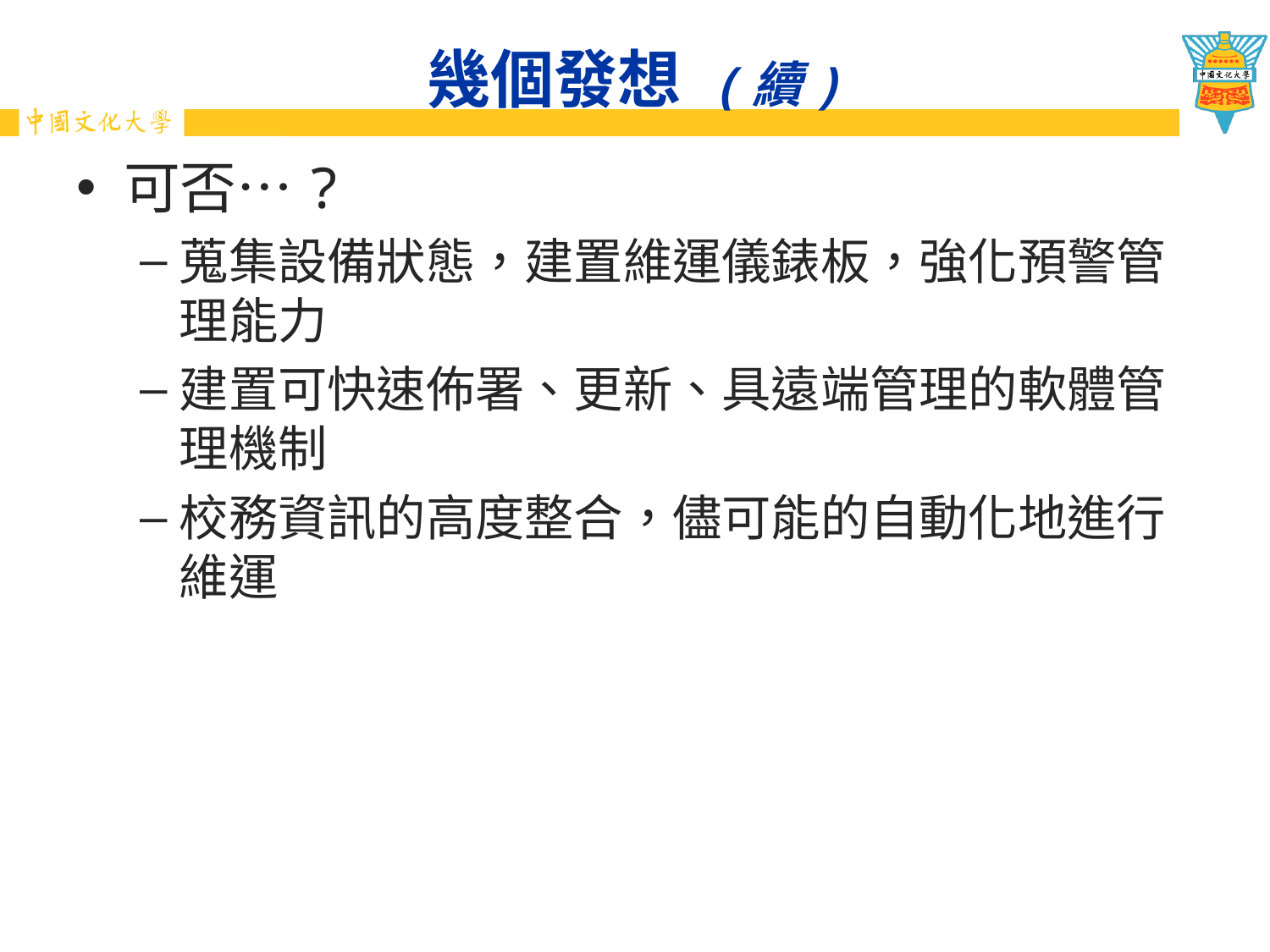

# 幾個發想 (續)
可否…?
蒐集設備狀態，建置維運儀錶板，強化預警管理能力
建置可快速佈署、更新、具遠端管理的軟體管理機制
校務資訊的高度整合，儘可能的自動化地進行維運